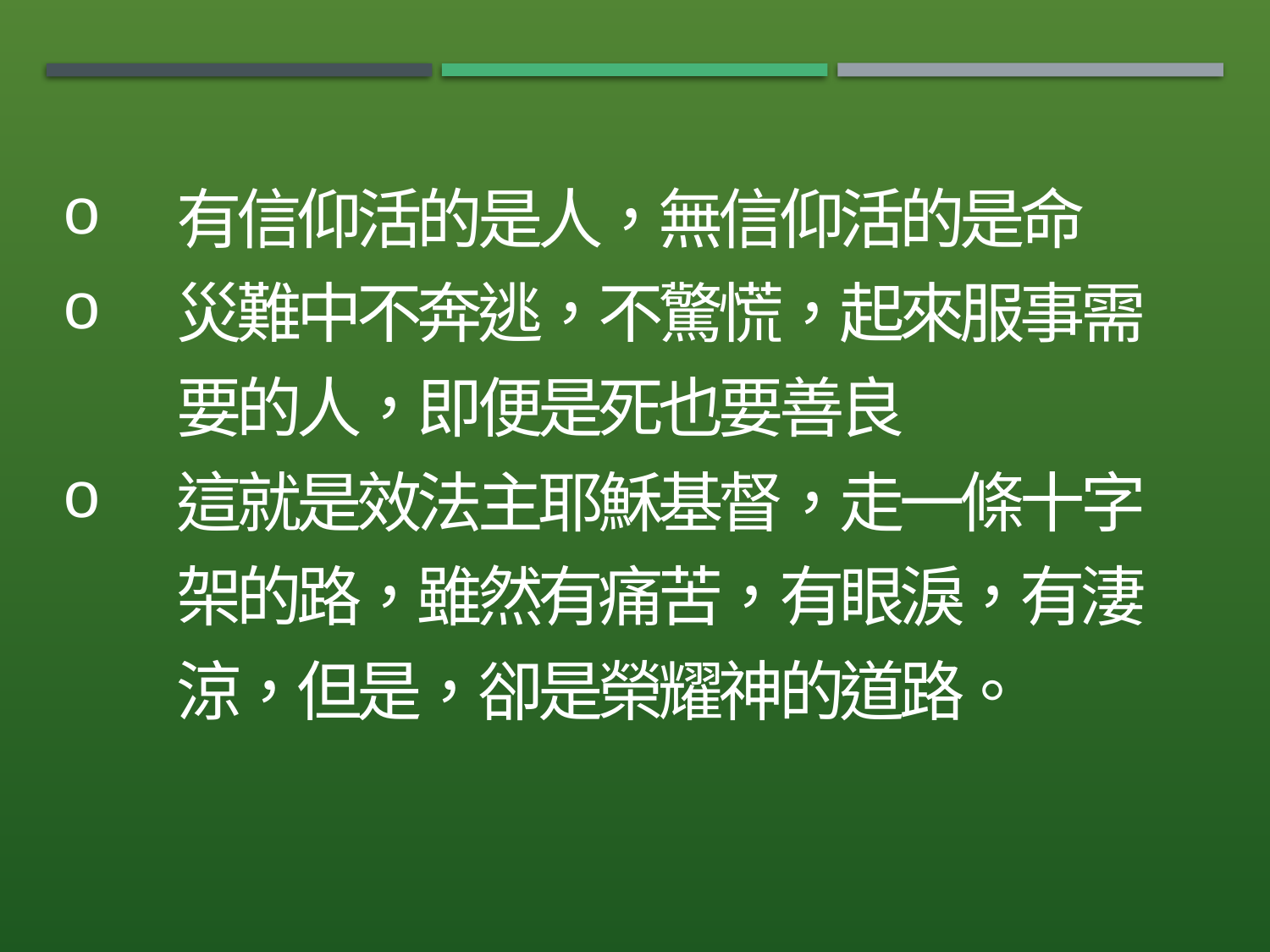

有信仰活的是人，無信仰活的是命
災難中不奔逃，不驚慌，起來服事需要的人，即便是死也要善良
這就是效法主耶穌基督，走一條十字架的路，雖然有痛苦，有眼淚，有淒涼，但是，卻是榮耀神的道路。